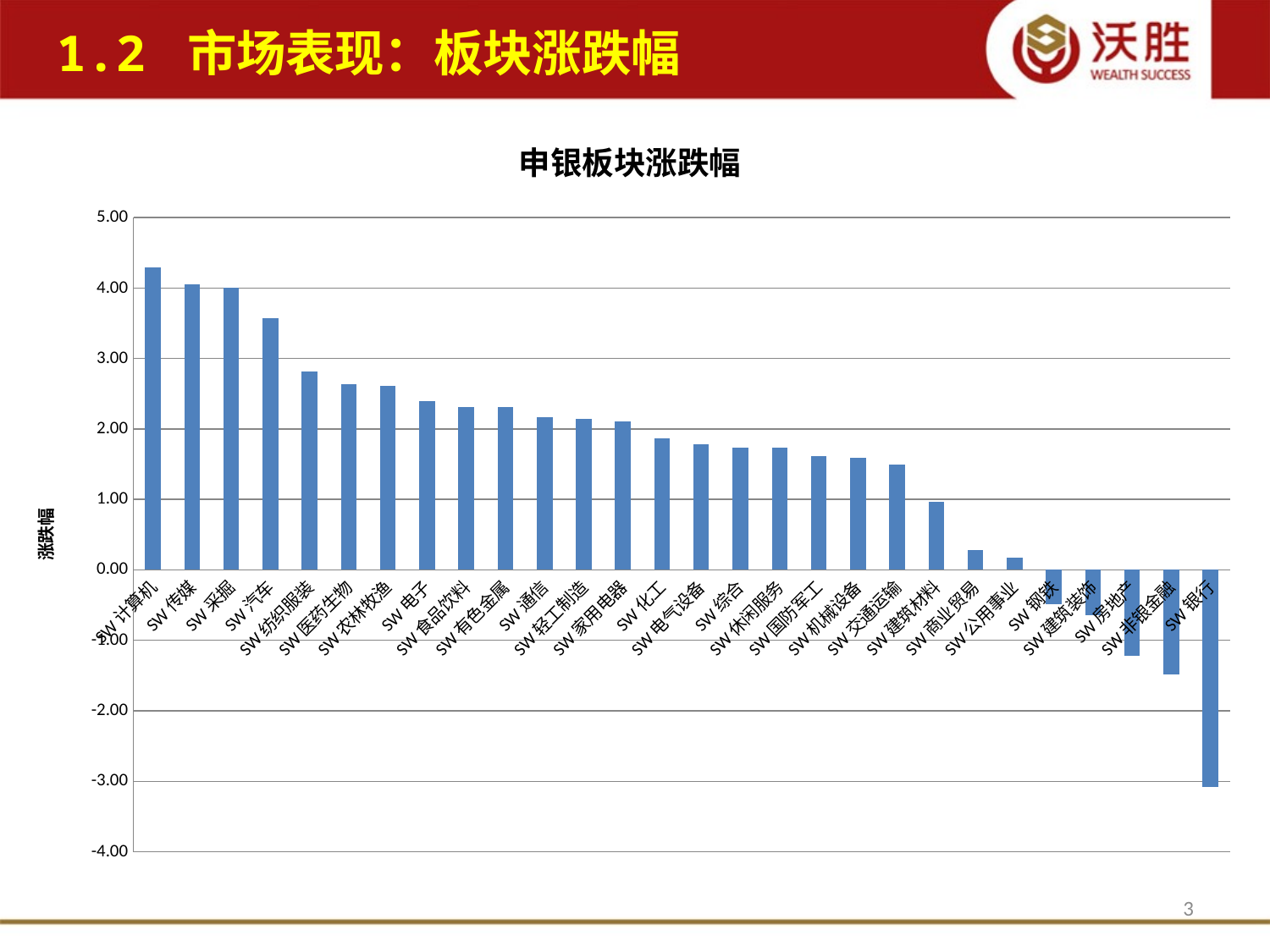

1.2 市场表现：板块涨跌幅

### Chart: 申银板块涨跌幅

| Category |  |
|---|---|
| SW计算机 | 4.29 |
| SW传媒 | 4.05 |
| SW采掘 | 4.0 |
| SW汽车 | 3.57 |
| SW纺织服装 | 2.82 |
| SW医药生物 | 2.64 |
| SW农林牧渔 | 2.61 |
| SW电子 | 2.4 |
| SW食品饮料 | 2.3099999999999996 |
| SW有色金属 | 2.3099999999999996 |
| SW通信 | 2.17 |
| SW轻工制造 | 2.14 |
| SW家用电器 | 2.11 |
| SW化工 | 1.87 |
| SW电气设备 | 1.78 |
| SW综合 | 1.74 |
| SW休闲服务 | 1.73 |
| SW国防军工 | 1.61 |
| SW机械设备 | 1.59 |
| SW交通运输 | 1.49 |
| SW建筑材料 | 0.9700000000000001 |
| SW商业贸易 | 0.2800000000000001 |
| SW公用事业 | 0.17 |
| SW钢铁 | -0.49000000000000005 |
| SW建筑装饰 | -0.6400000000000001 |
| SW房地产 | -1.22 |
| SW非银金融 | -1.48 |
| SW银行 | -3.08 |

### Chart

| Category |
|---|
3